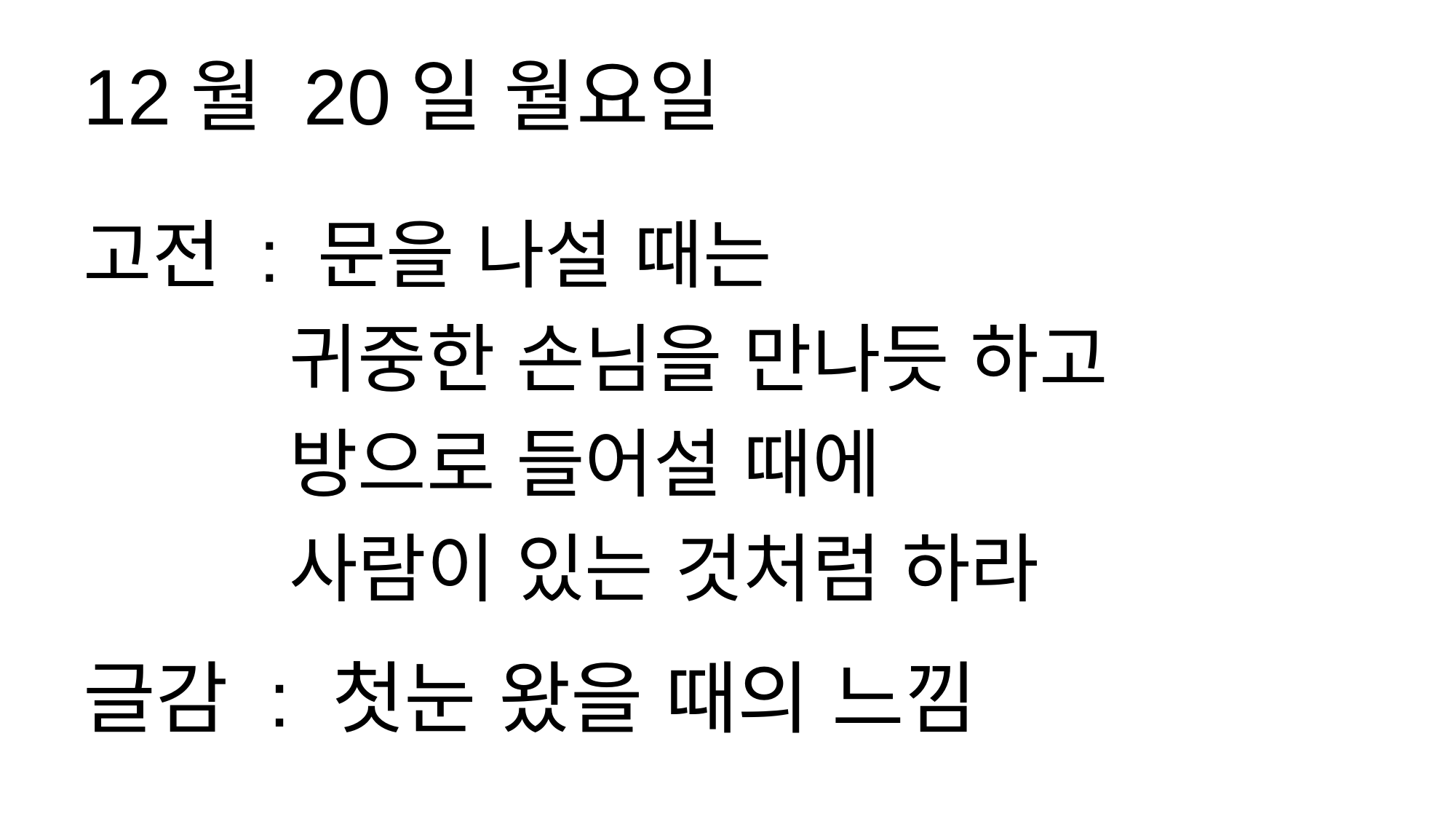

12월 20일 월요일
고전 : 문을 나설 때는
         귀중한 손님을 만나듯 하고
         방으로 들어설 때에
         사람이 있는 것처럼 하라
글감 : 첫눈 왔을 때의 느낌